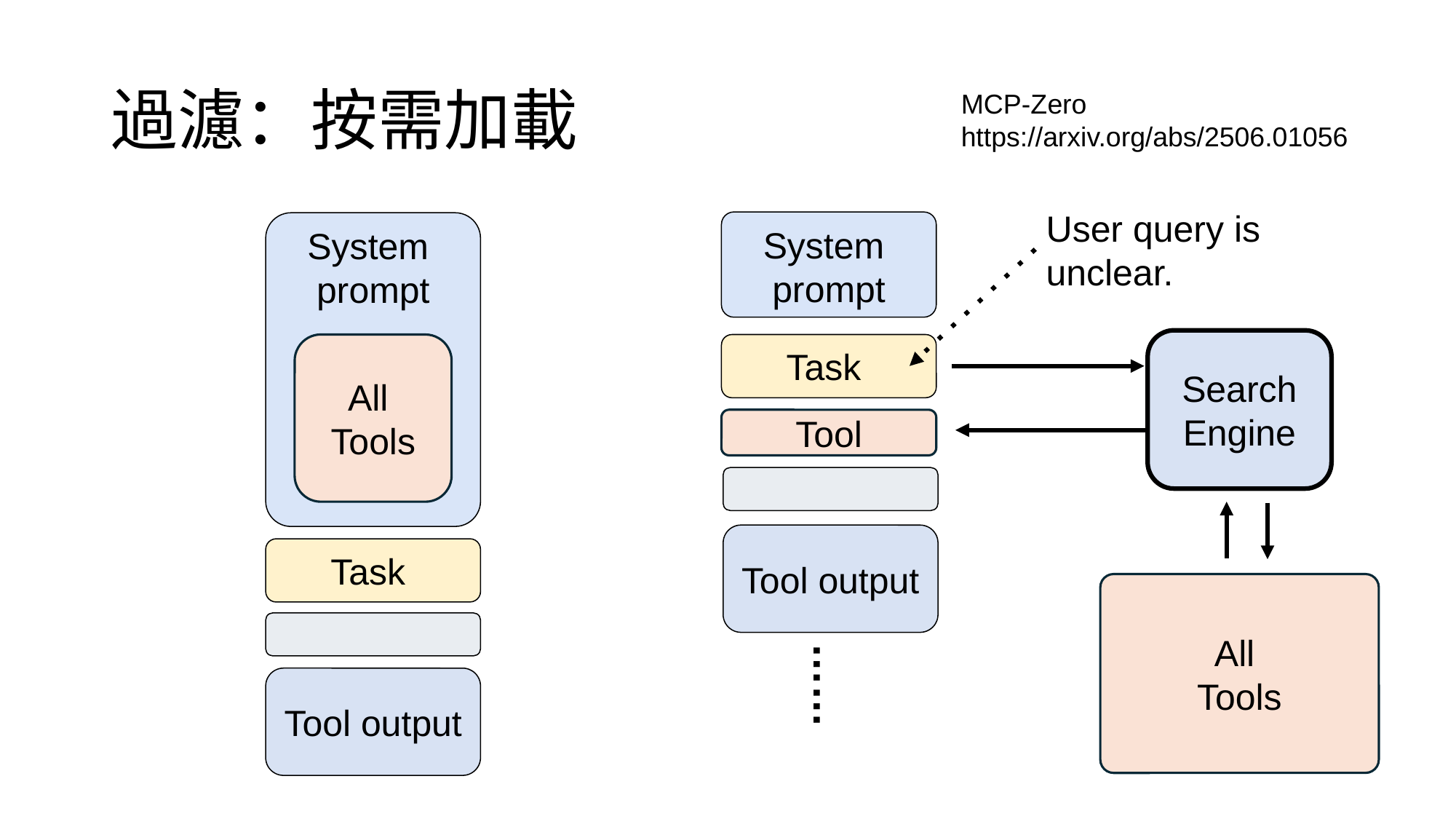

# 過濾：按需加載
MCP-Zero
https://arxiv.org/abs/2506.01056
User query is unclear.

System
prompt
System
prompt
Search
Engine
All
Tools
Task
Tool

Tool output
Task
All
Tools

……
Tool output